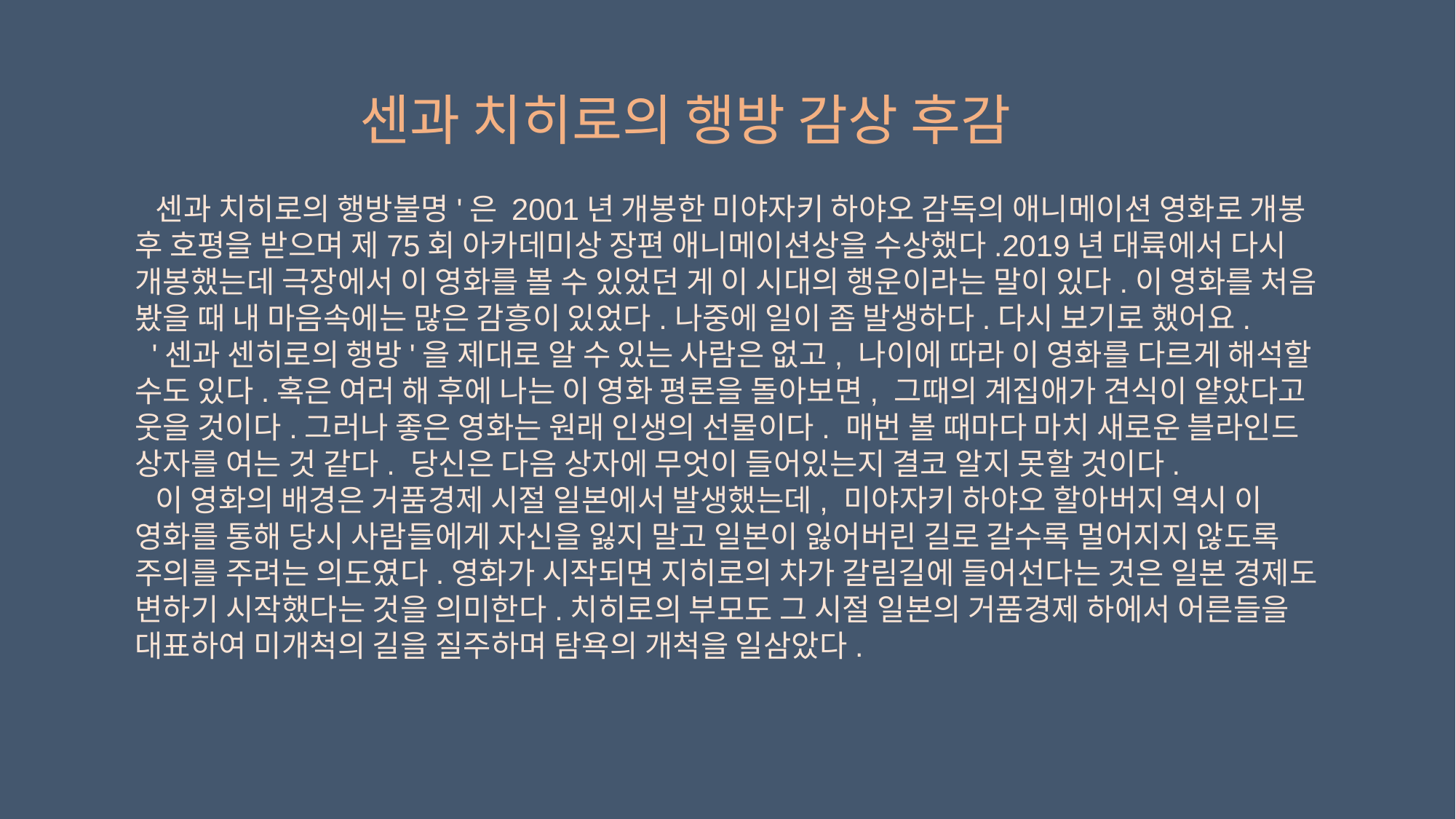

센과 치히로의 행방 감상 후감
  센과 치히로의 행방불명'은 2001년 개봉한 미야자키 하야오 감독의 애니메이션 영화로 개봉 후 호평을 받으며 제75회 아카데미상 장편 애니메이션상을 수상했다.2019년 대륙에서 다시 개봉했는데 극장에서 이 영화를 볼 수 있었던 게 이 시대의 행운이라는 말이 있다.이 영화를 처음 봤을 때 내 마음속에는 많은 감흥이 있었다.나중에 일이 좀 발생하다.다시 보기로 했어요.
  '센과 센히로의 행방'을 제대로 알 수 있는 사람은 없고, 나이에 따라 이 영화를 다르게 해석할 수도 있다.혹은 여러 해 후에 나는 이 영화 평론을 돌아보면, 그때의 계집애가 견식이 얕았다고 웃을 것이다.그러나 좋은 영화는 원래 인생의 선물이다. 매번 볼 때마다 마치 새로운 블라인드 상자를 여는 것 같다. 당신은 다음 상자에 무엇이 들어있는지 결코 알지 못할 것이다.
  이 영화의 배경은 거품경제 시절 일본에서 발생했는데, 미야자키 하야오 할아버지 역시 이 영화를 통해 당시 사람들에게 자신을 잃지 말고 일본이 잃어버린 길로 갈수록 멀어지지 않도록 주의를 주려는 의도였다.영화가 시작되면 지히로의 차가 갈림길에 들어선다는 것은 일본 경제도 변하기 시작했다는 것을 의미한다.치히로의 부모도 그 시절 일본의 거품경제 하에서 어른들을 대표하여 미개척의 길을 질주하며 탐욕의 개척을 일삼았다.